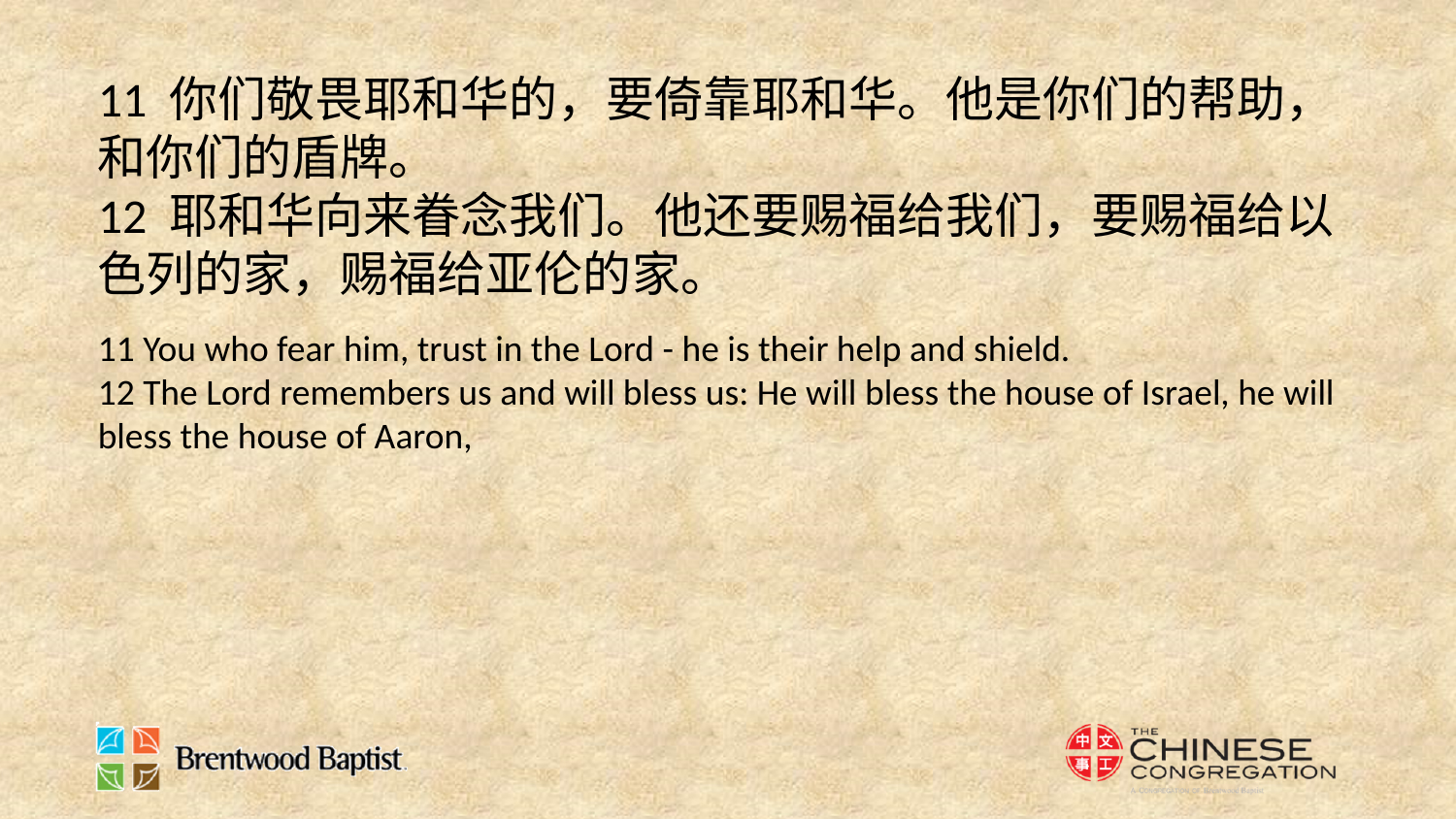

11 你们敬畏耶和华的，要倚靠耶和华。他是你们的帮助，和你们的盾牌。
12 耶和华向来眷念我们。他还要赐福给我们，要赐福给以色列的家，赐福给亚伦的家。

11 You who fear him, trust in the Lord - he is their help and shield.
12 The Lord remembers us and will bless us: He will bless the house of Israel, he will bless the house of Aaron,